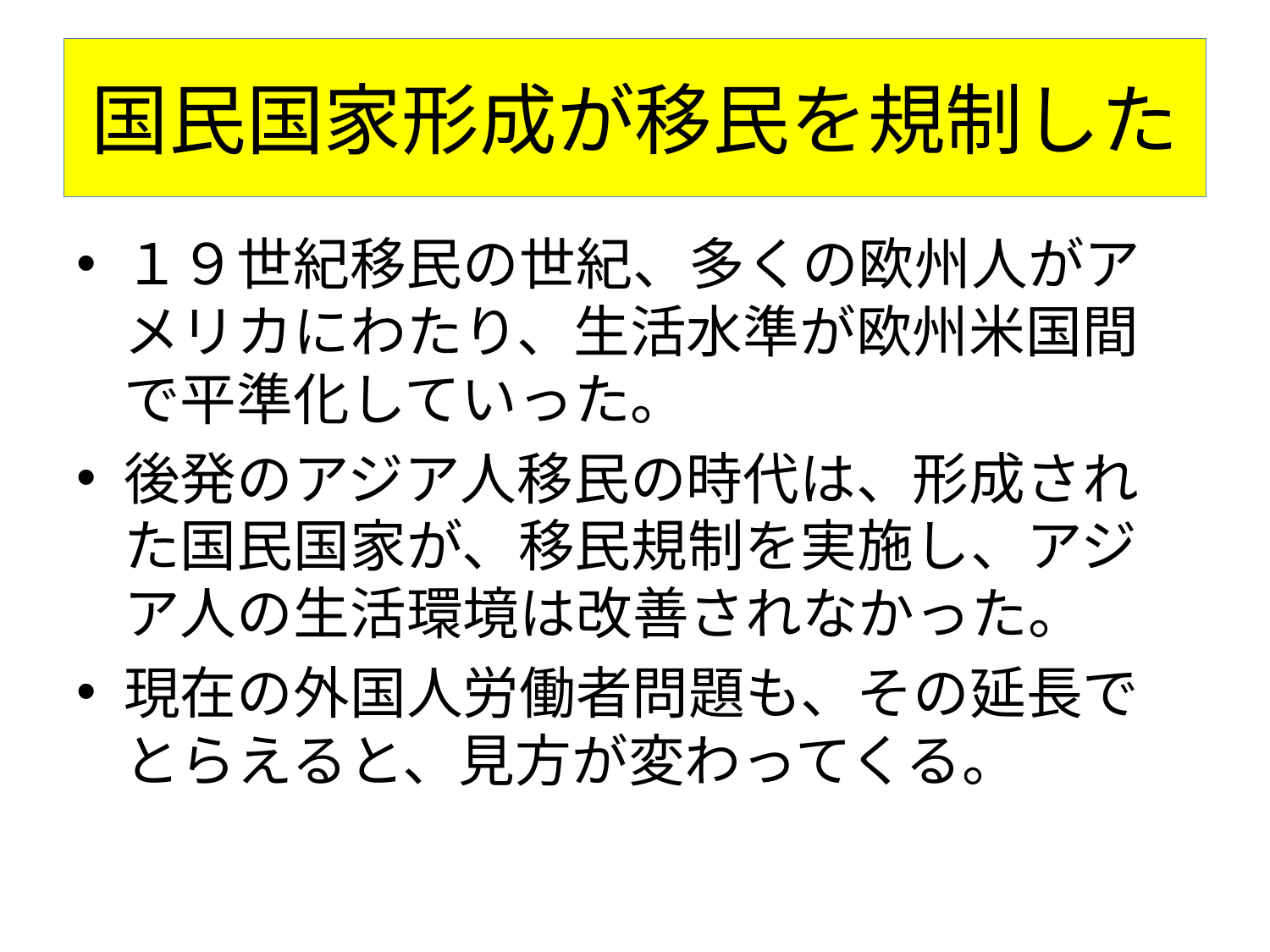

# 国民国家形成が移民を規制した
１９世紀移民の世紀、多くの欧州人がアメリカにわたり、生活水準が欧州米国間で平準化していった。
後発のアジア人移民の時代は、形成された国民国家が、移民規制を実施し、アジア人の生活環境は改善されなかった。
現在の外国人労働者問題も、その延長でとらえると、見方が変わってくる。